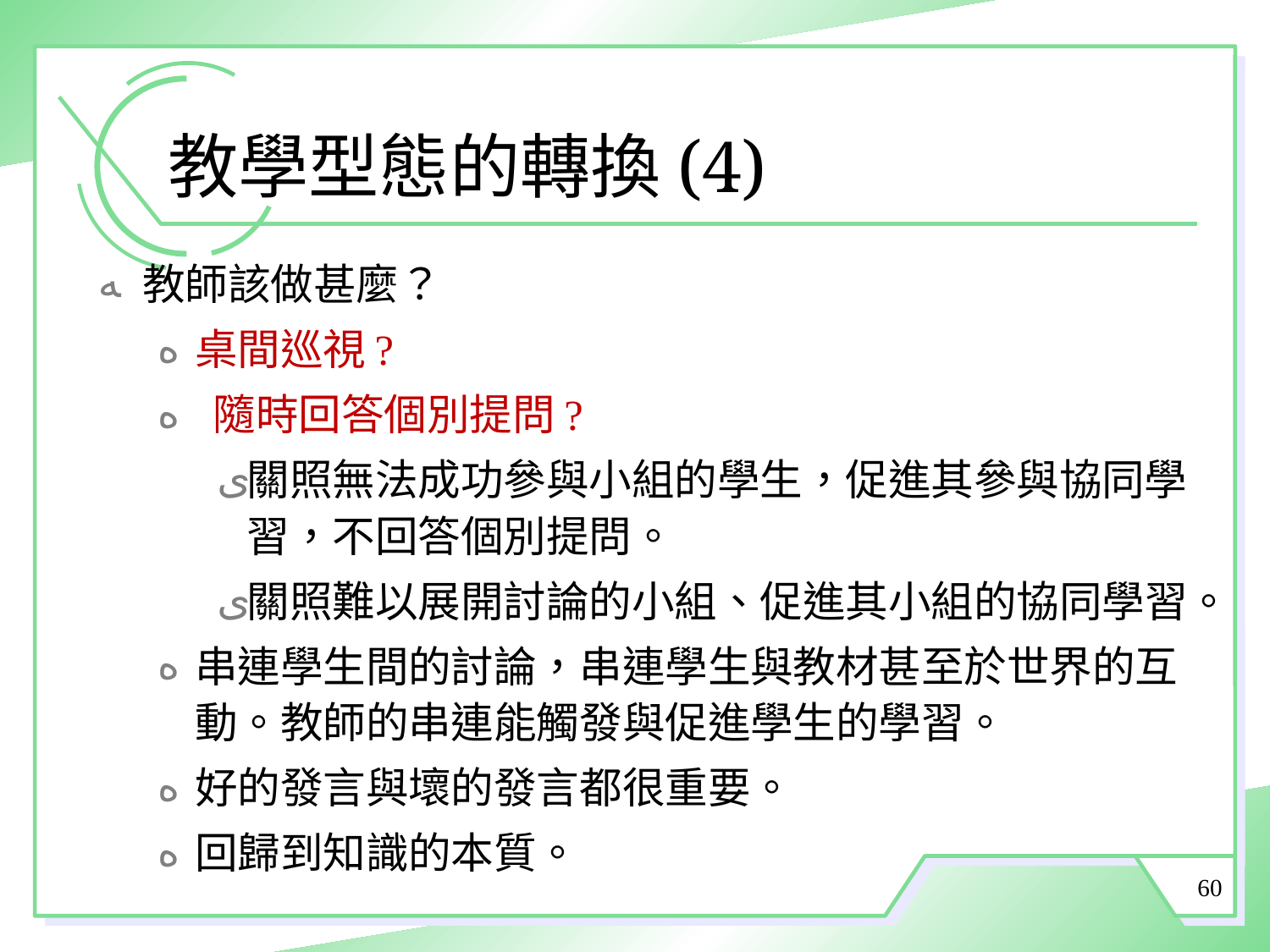

# 教學型態的轉換(4)
教師該做甚麼？
桌間巡視?
 隨時回答個別提問?
關照無法成功參與小組的學生，促進其參與協同學習，不回答個別提問。
關照難以展開討論的小組、促進其小組的協同學習。
串連學生間的討論，串連學生與教材甚至於世界的互動。教師的串連能觸發與促進學生的學習。
好的發言與壞的發言都很重要。
回歸到知識的本質。
60